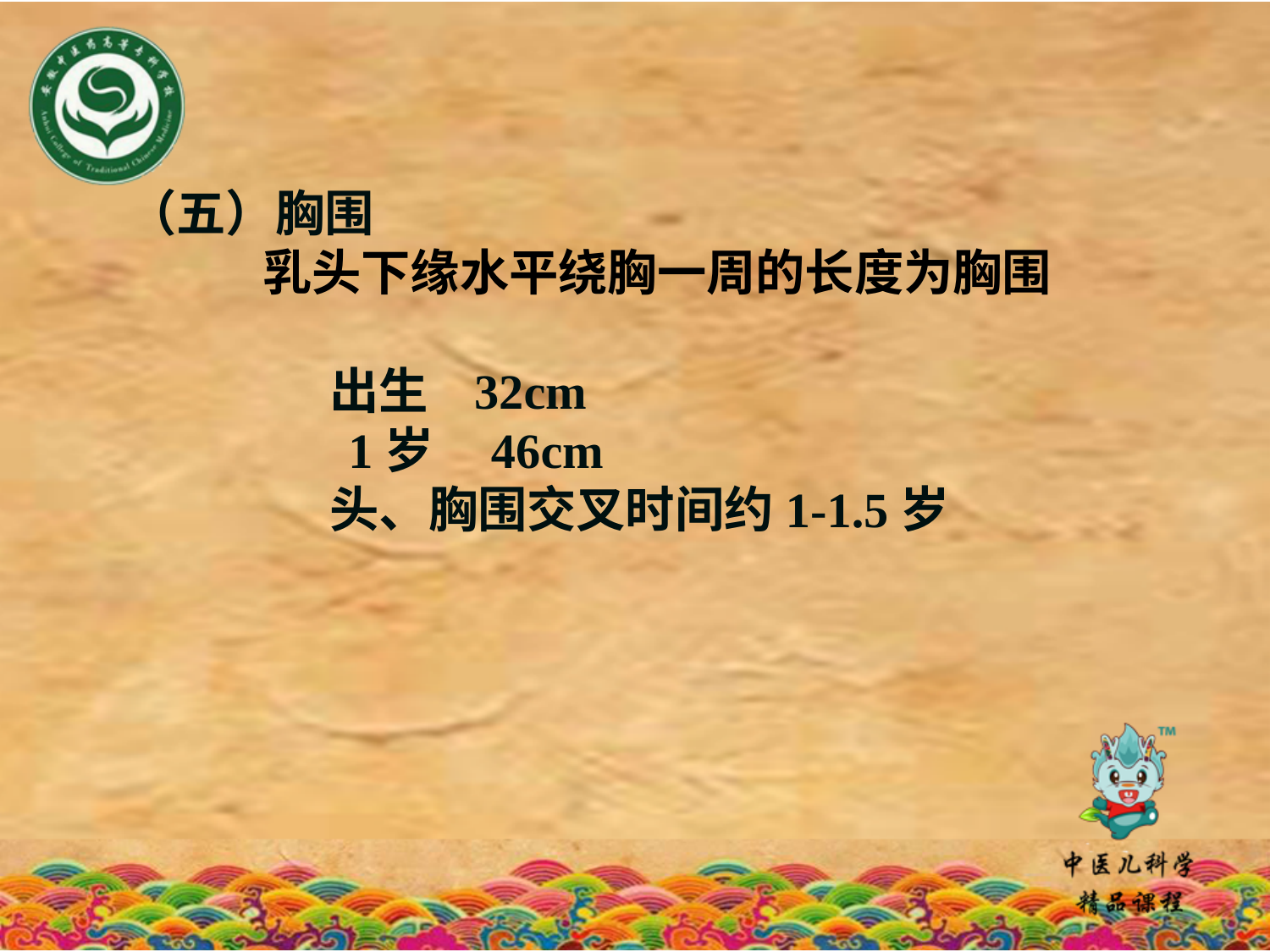

（五）胸围
           乳头下缘水平绕胸一周的长度为胸围

                 出生   32cm
                  1岁    46cm
                 头、胸围交叉时间约1-1.5岁